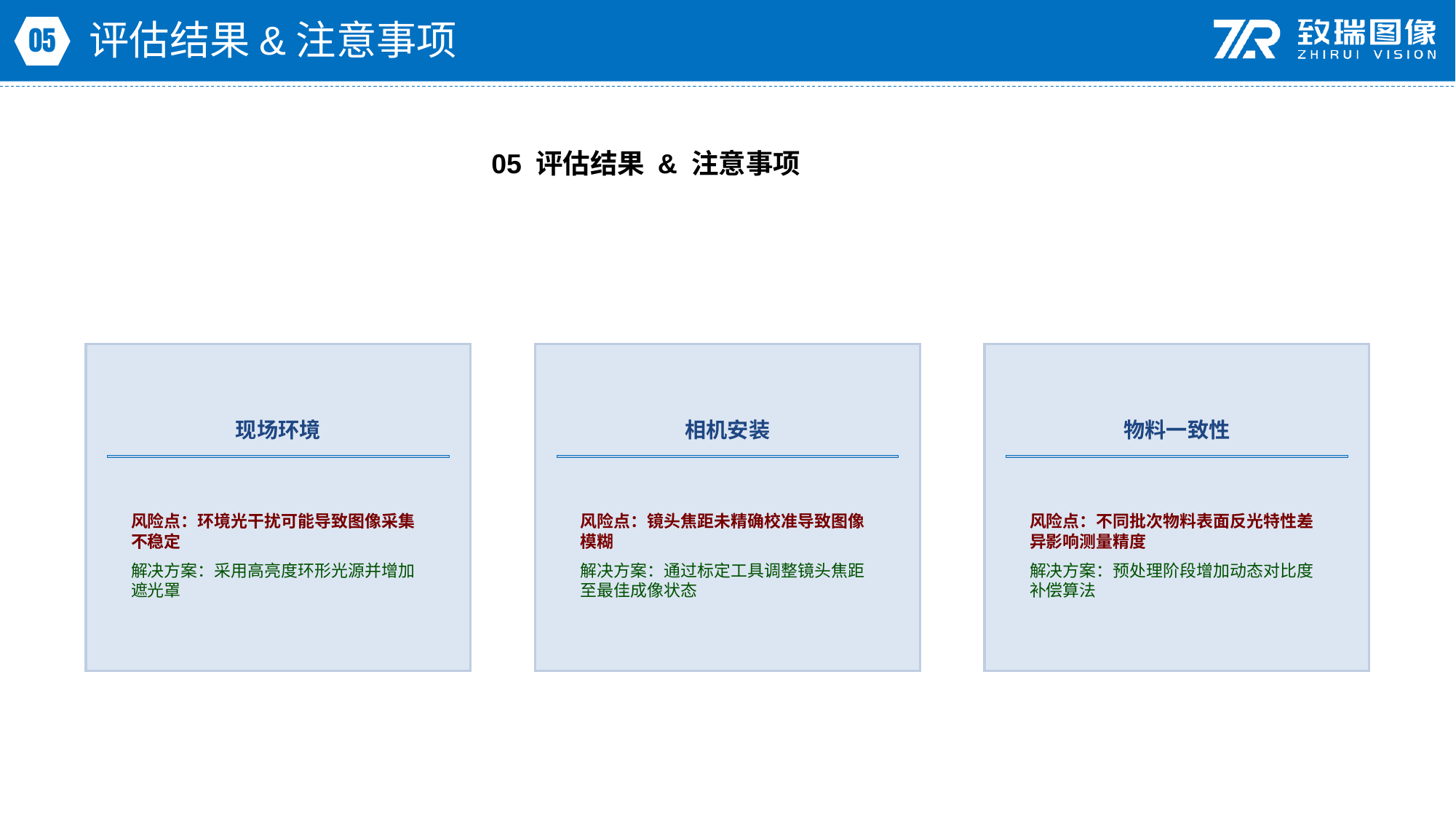

评估结果&注意事项
05

05 评估结果 & 注意事项

现场环境

相机安装

物料一致性

风险点：环境光干扰可能导致图像采集不稳定
解决方案：采用高亮度环形光源并增加遮光罩

风险点：镜头焦距未精确校准导致图像模糊
解决方案：通过标定工具调整镜头焦距至最佳成像状态

风险点：不同批次物料表面反光特性差异影响测量精度
解决方案：预处理阶段增加动态对比度补偿算法